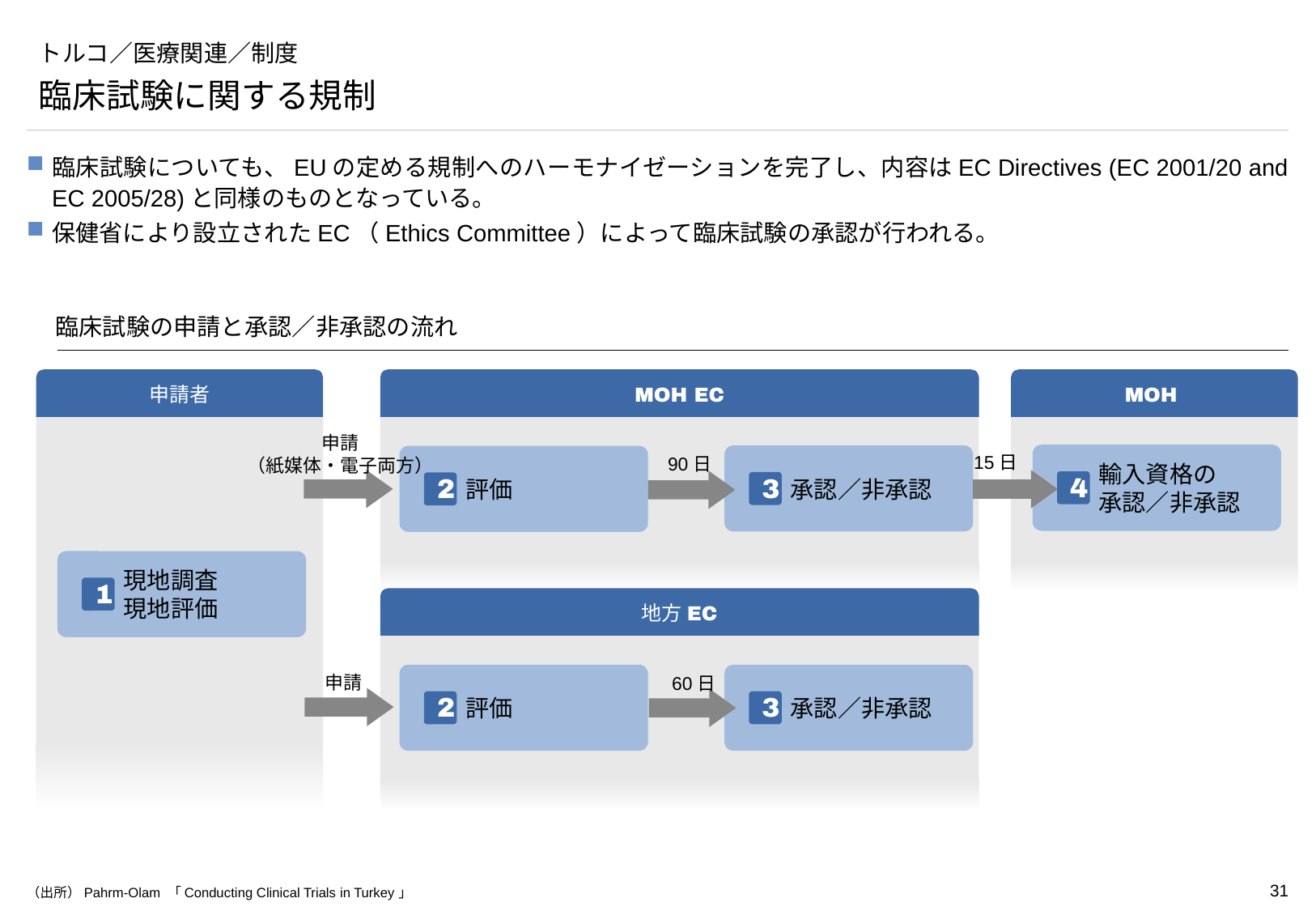

# トルコ／医療関連／制度
臨床試験に関する規制
臨床試験についても、EUの定める規制へのハーモナイゼーションを完了し、内容はEC Directives (EC 2001/20 and EC 2005/28)と同様のものとなっている。
保健省により設立されたEC（Ethics Committee）によって臨床試験の承認が行われる。
臨床試験の申請と承認／非承認の流れ
申請者
MOH EC
MOH

申請
（紙媒体・電子両方）

輸入資格の
承認／非承認
15日
承認／非承認
評価
90日

4
3
2
現地調査
現地評価
1
地方EC

申請
評価
承認／非承認
60日
2
3
（出所）Pahrm-Olam 「Conducting Clinical Trials in Turkey」